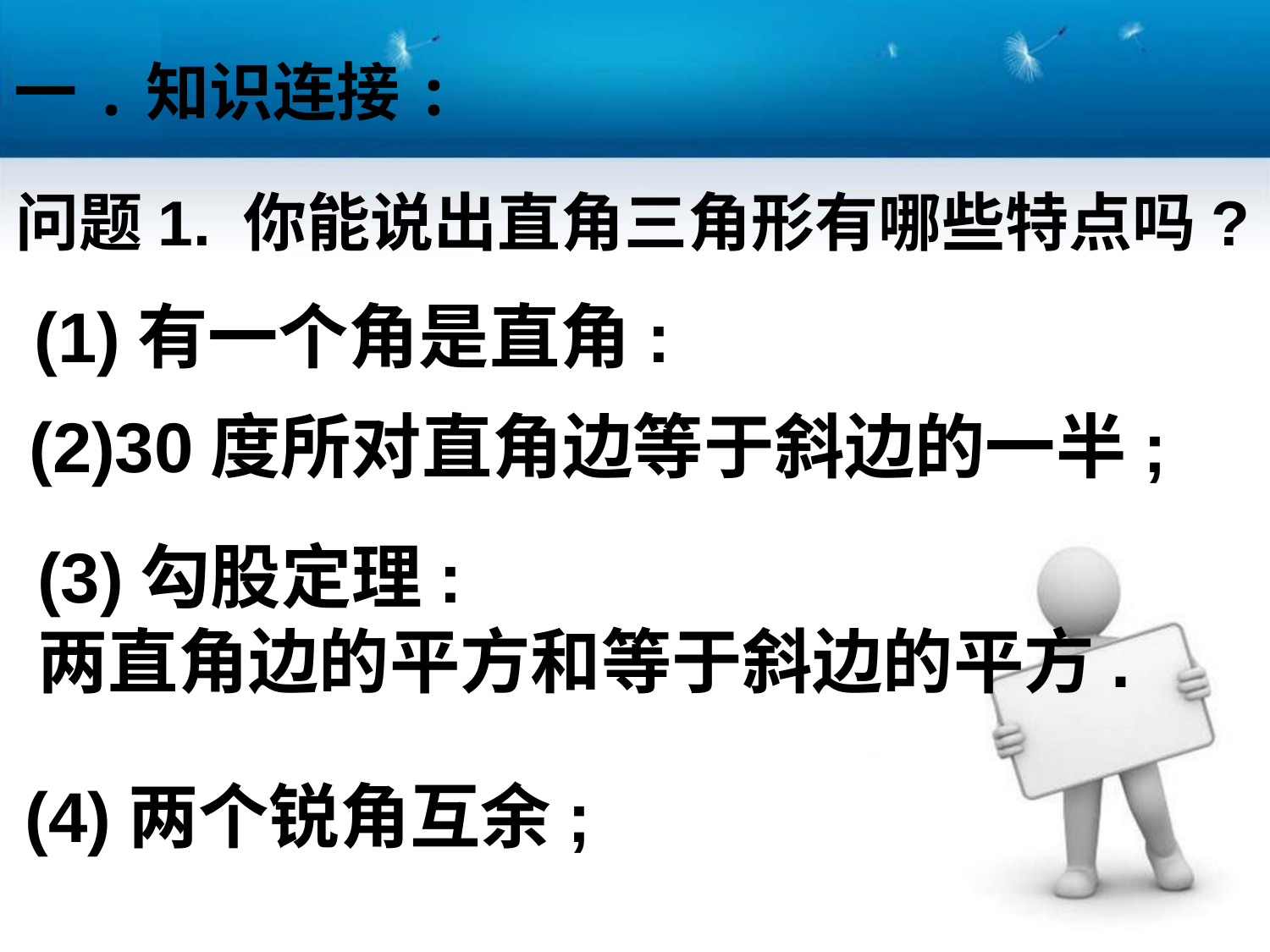

一.知识连接:
问题1. 你能说出直角三角形有哪些特点吗?
(1)有一个角是直角:
(2)30度所对直角边等于斜边的一半;
(3)勾股定理:
两直角边的平方和等于斜边的平方.
(4)两个锐角互余;